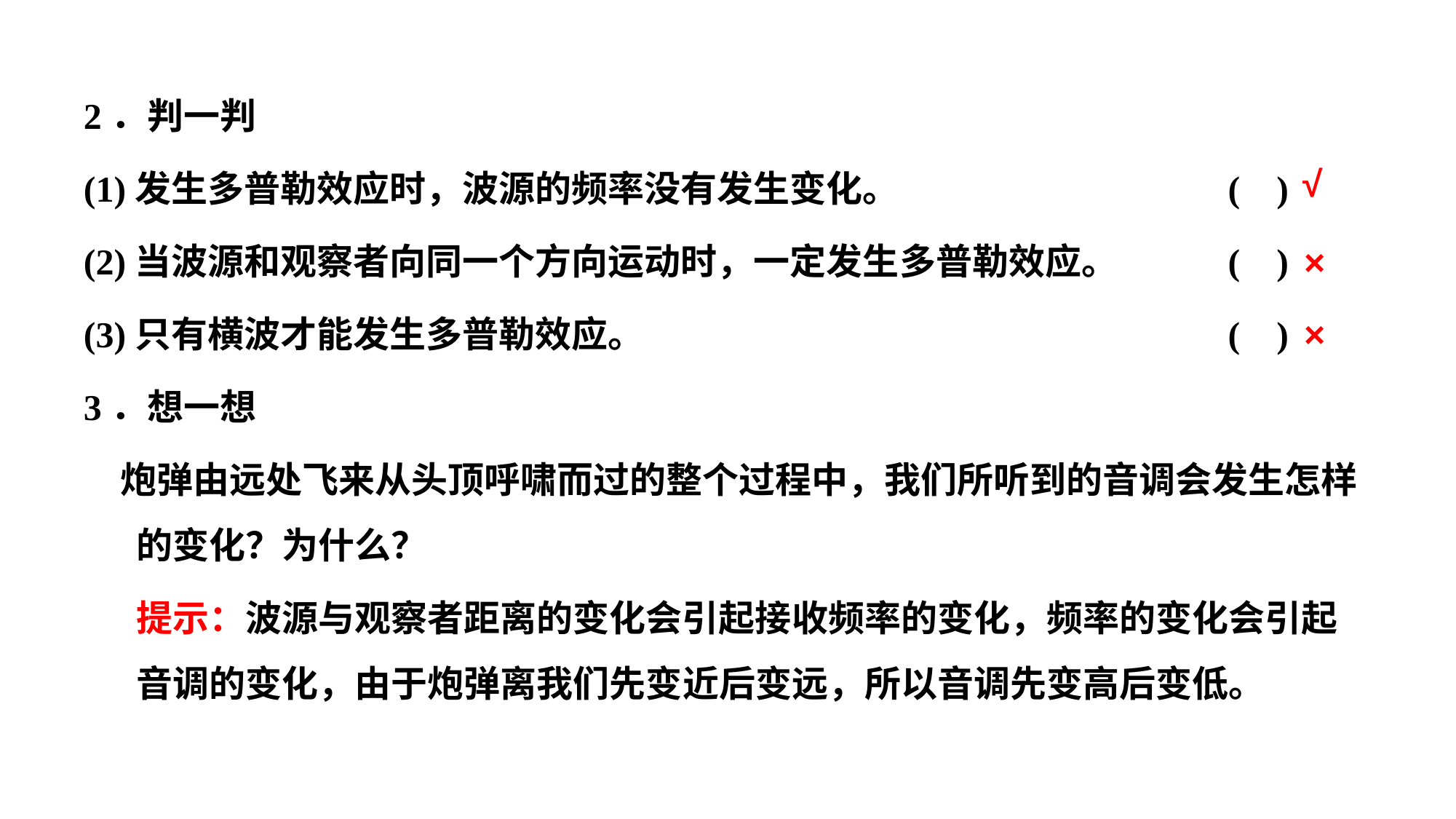

2．判一判
(1)发生多普勒效应时，波源的频率没有发生变化。				(    )
(2)当波源和观察者向同一个方向运动时，一定发生多普勒效应。		(    )
(3)只有横波才能发生多普勒效应。						(    )
3．想一想
　炮弹由远处飞来从头顶呼啸而过的整个过程中，我们所听到的音调会发生怎样的变化？为什么？
	提示：波源与观察者距离的变化会引起接收频率的变化，频率的变化会引起音调的变化，由于炮弹离我们先变近后变远，所以音调先变高后变低。
√
×
×